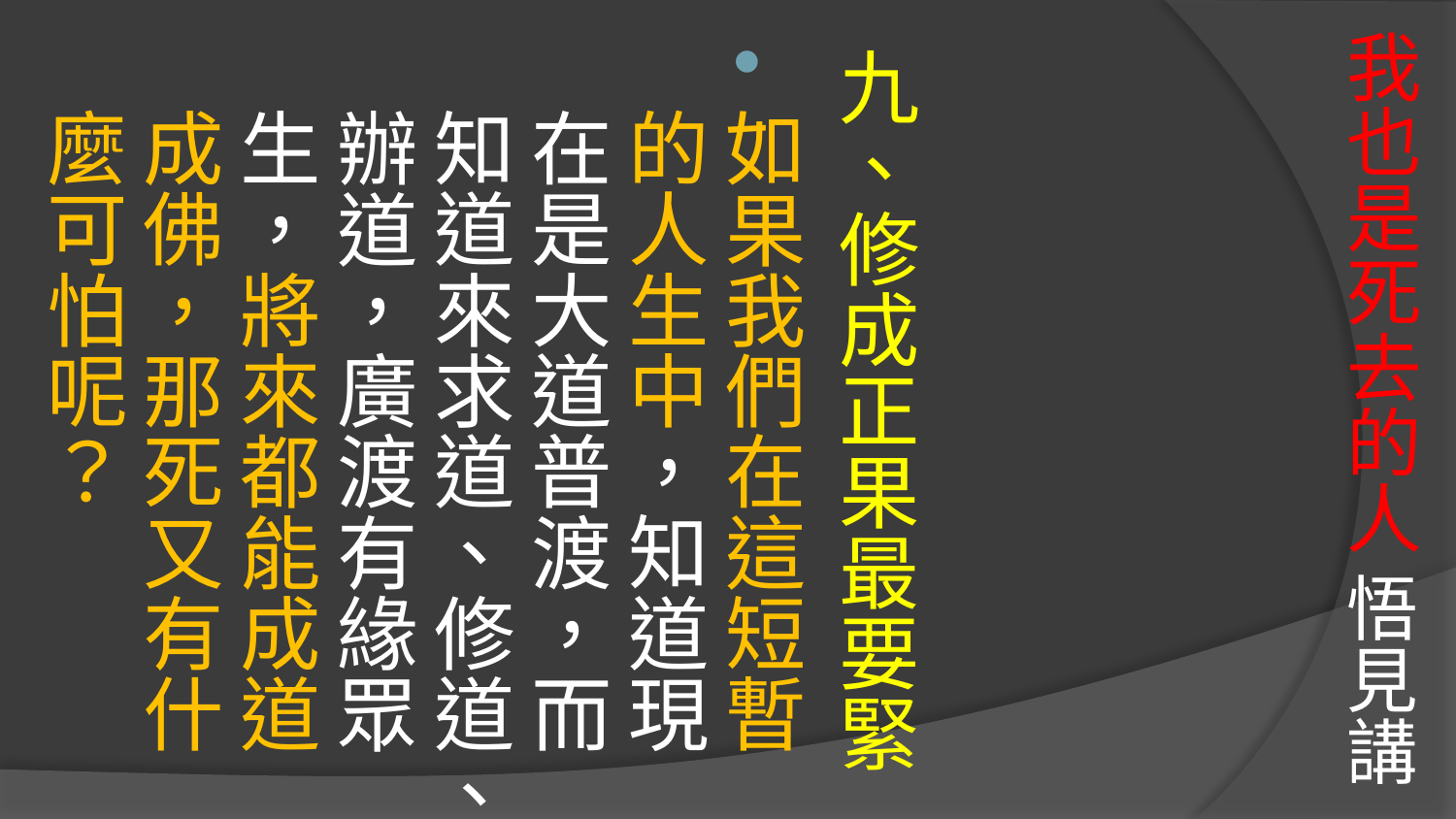

# 我也是死去的人 悟見講
九、修成正果最要緊
如果我們在這短暫的人生中，知道現在是大道普渡，而知道來求道、修道、辦道，廣渡有緣眾生，將來都能成道成佛，那死又有什麼可怕呢？